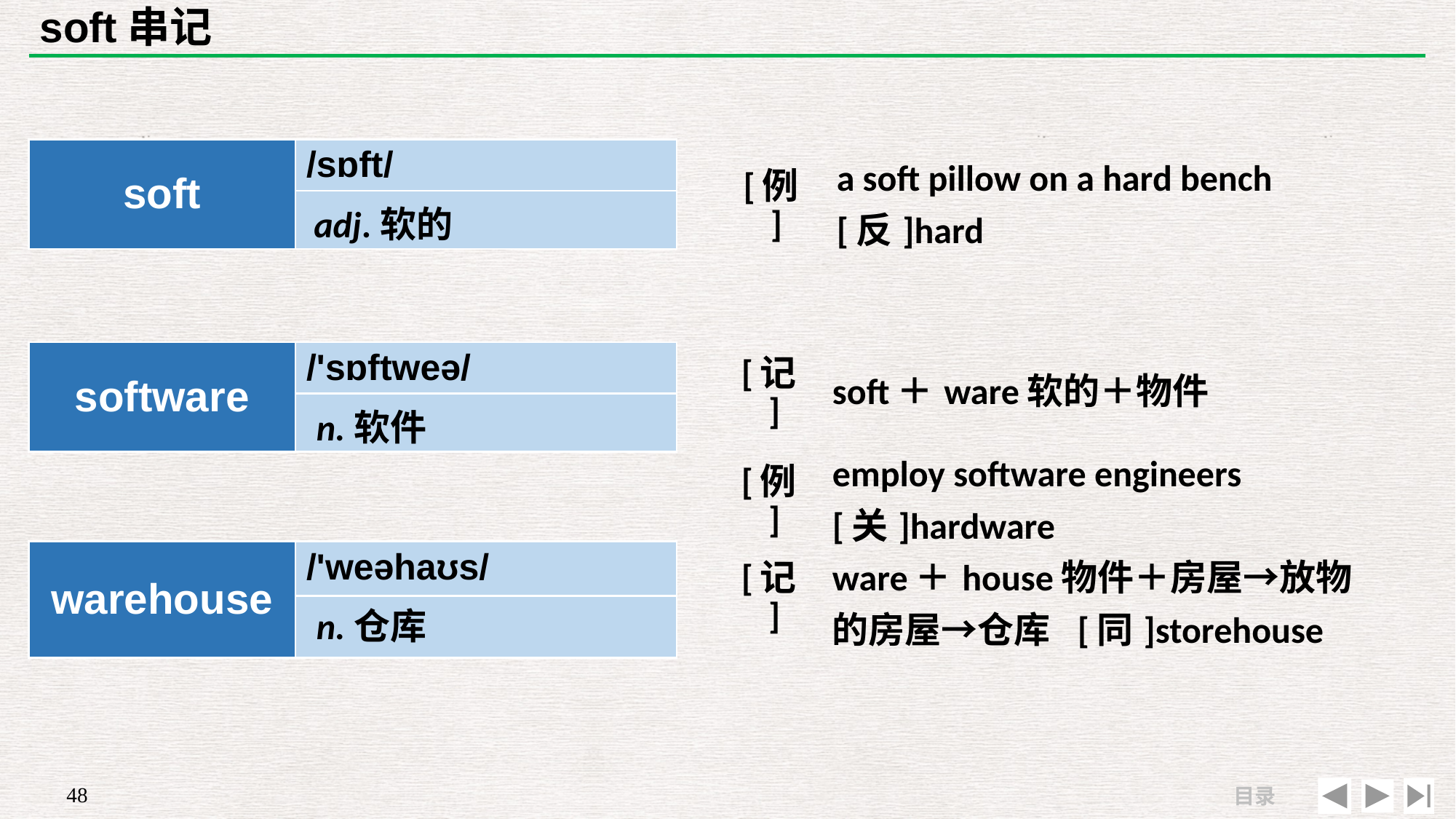

# soft串记

|  |  |
| --- | --- |
| [例] | a soft pillow on a hard bench　[反]hard |
| soft | /sɒft/ |
| --- | --- |
|  |  |
adj.软的
| [记] | soft＋ware软的＋物件 |
| --- | --- |
| [例] | employ software engineers　[关]hardware |
| software | /'sɒftweə/ |
| --- | --- |
|  |  |
n.软件
|  |  |
| --- | --- |
| [记] | ware＋house物件＋房屋→放物的房屋→仓库 [同]storehouse |
| warehouse | /'weəhaʊs/ |
| --- | --- |
|  |  |
n.仓库